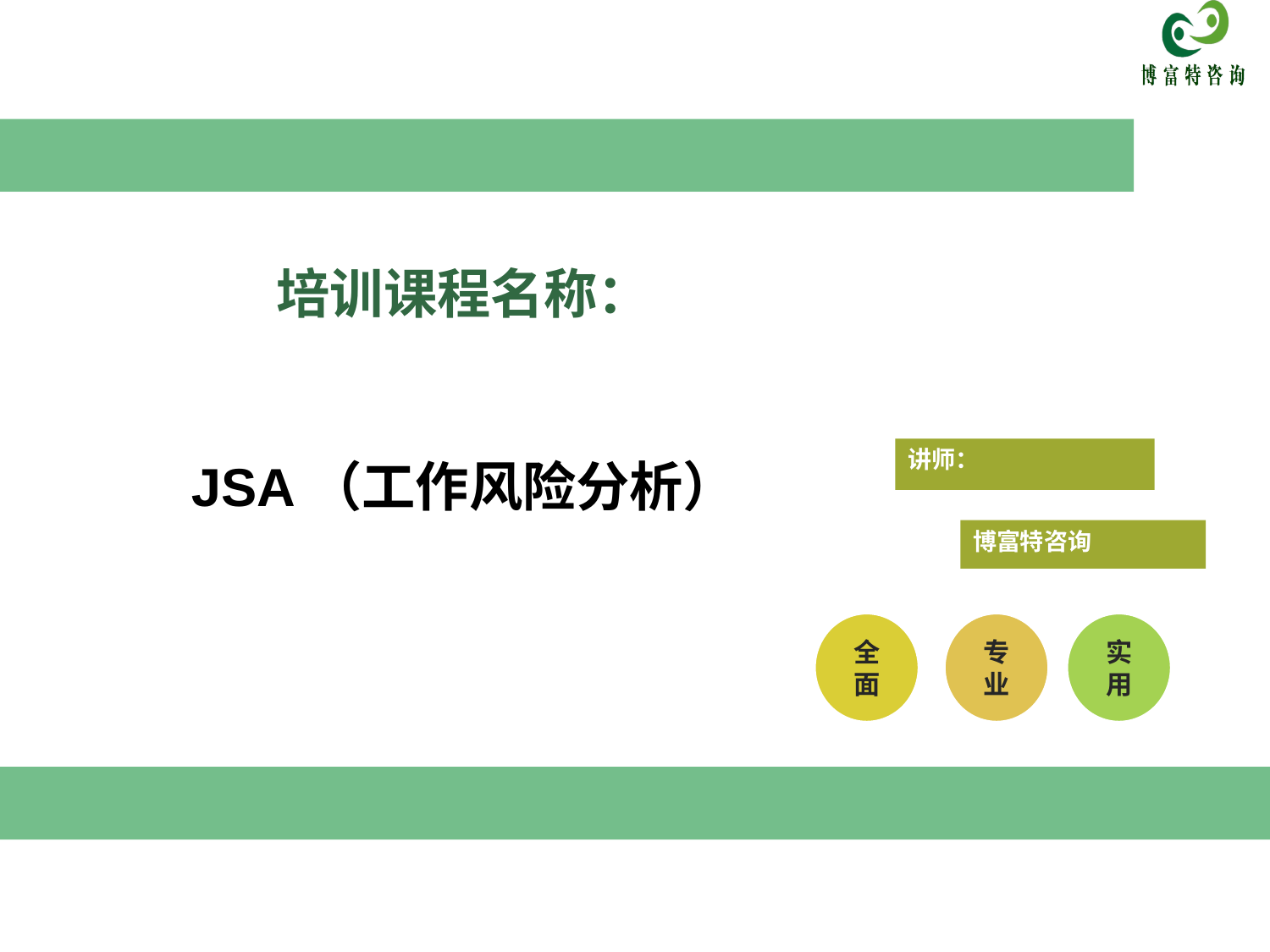

培训课程名称：

JSA（工作风险分析）
讲师：

博富特咨询
全面
专业
实用